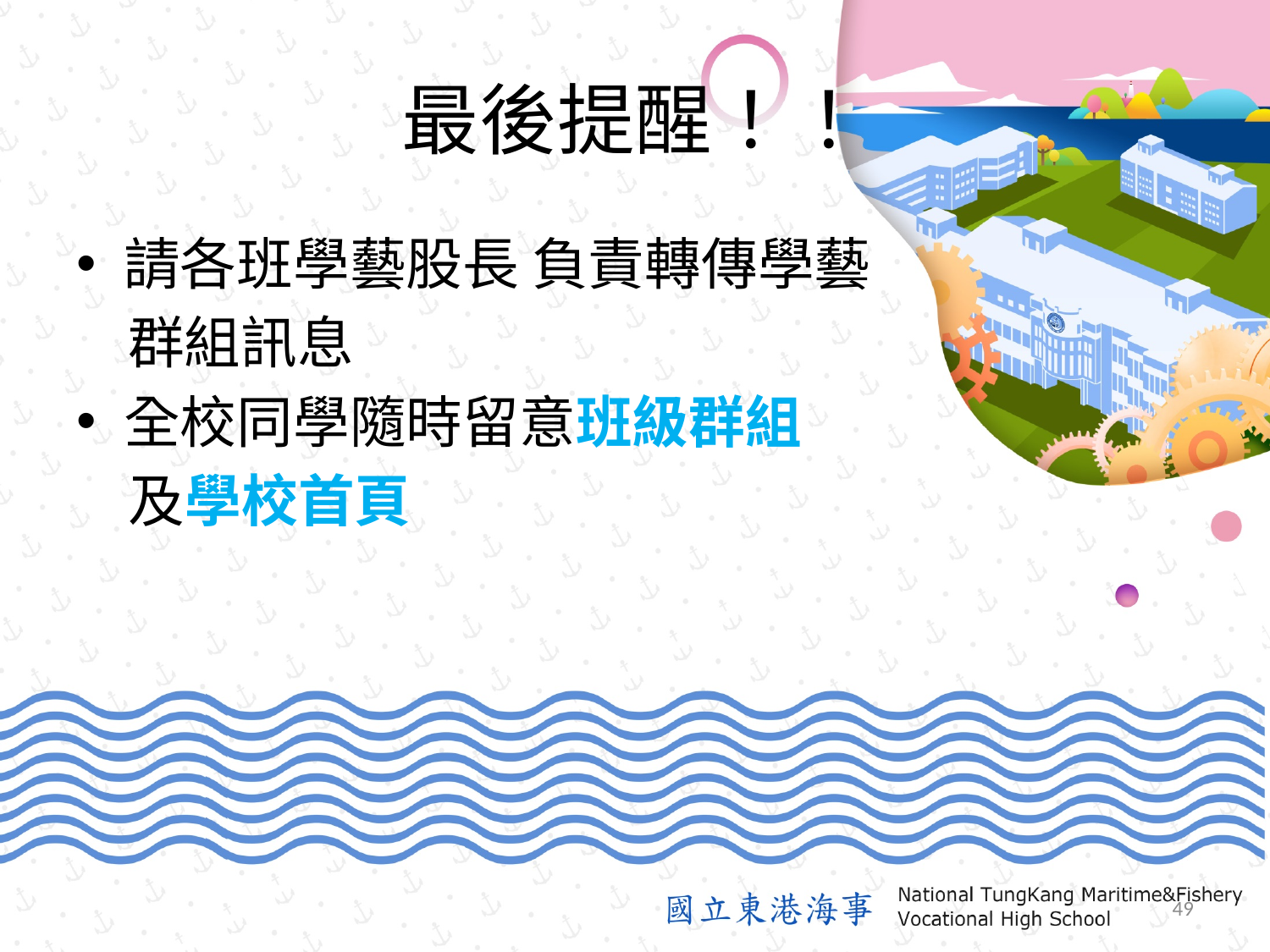

# 最後提醒！！
請各班學藝股長 負責轉傳學藝
   群組訊息
全校同學隨時留意班級群組
   及學校首頁

49